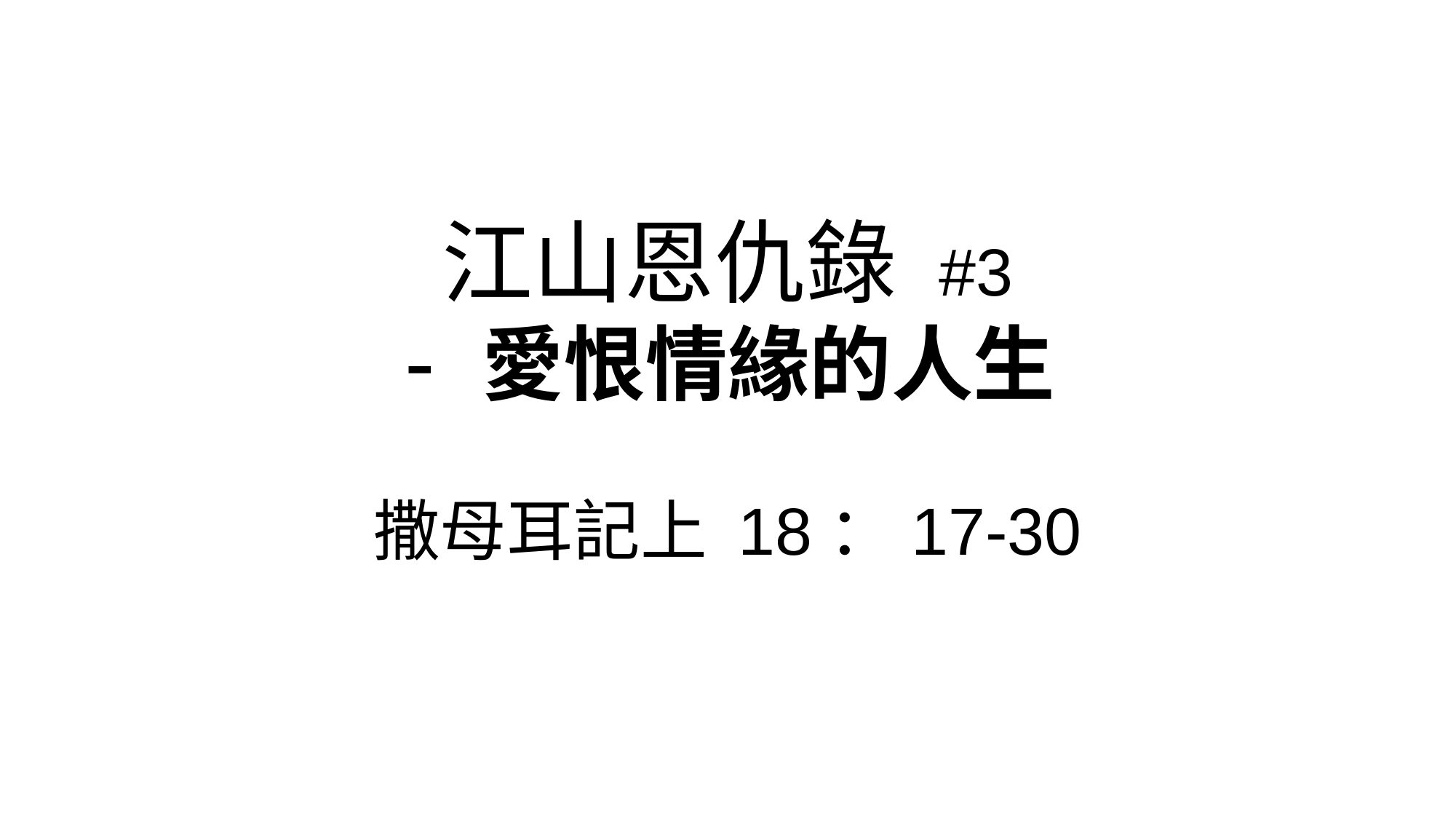

# 江山恩仇錄 #3 - 愛恨情緣的人生
撒母耳記上 18：17-30